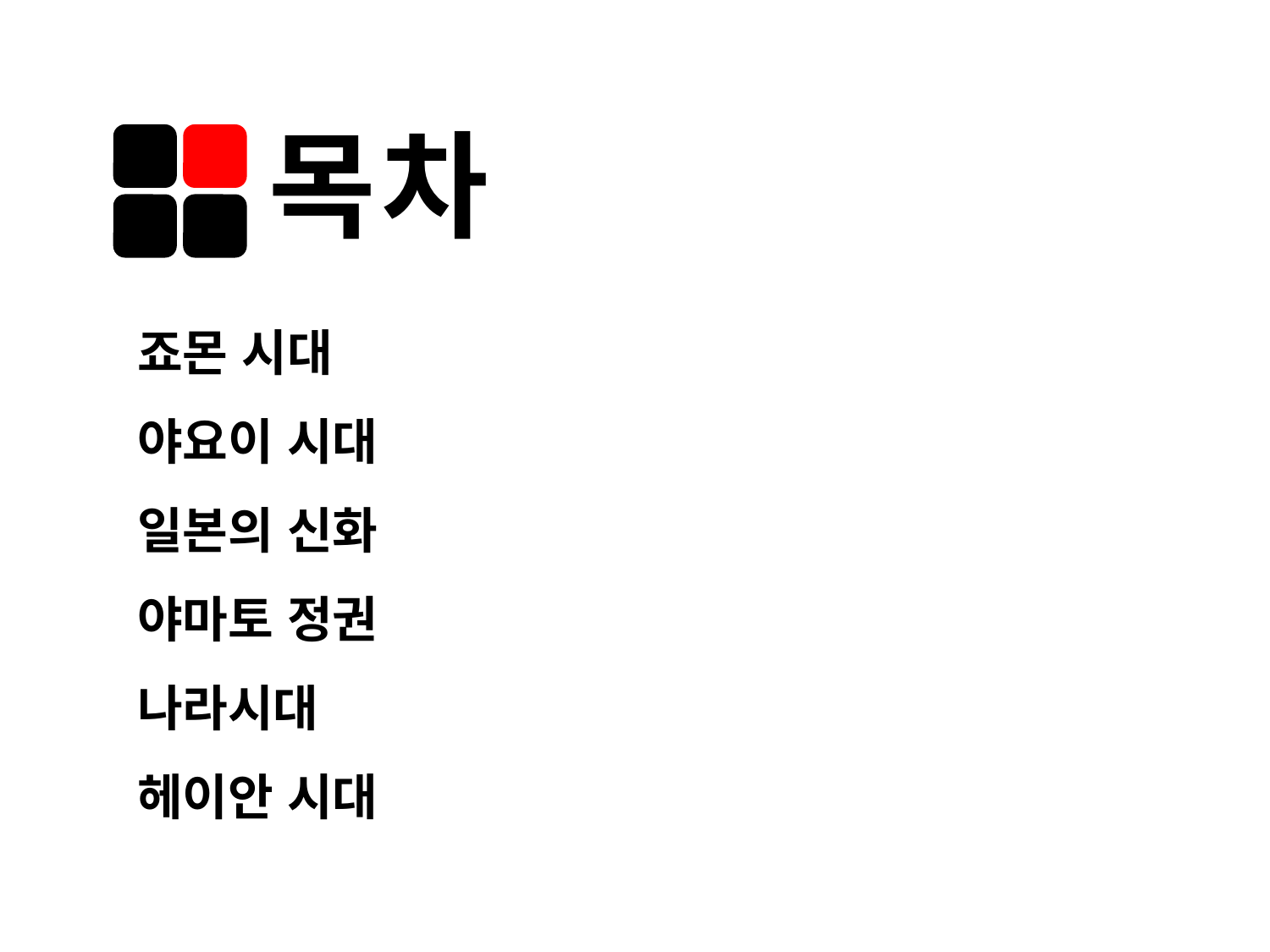

목차

죠몬 시대
야요이 시대
일본의 신화
야마토 정권
나라시대
헤이안 시대